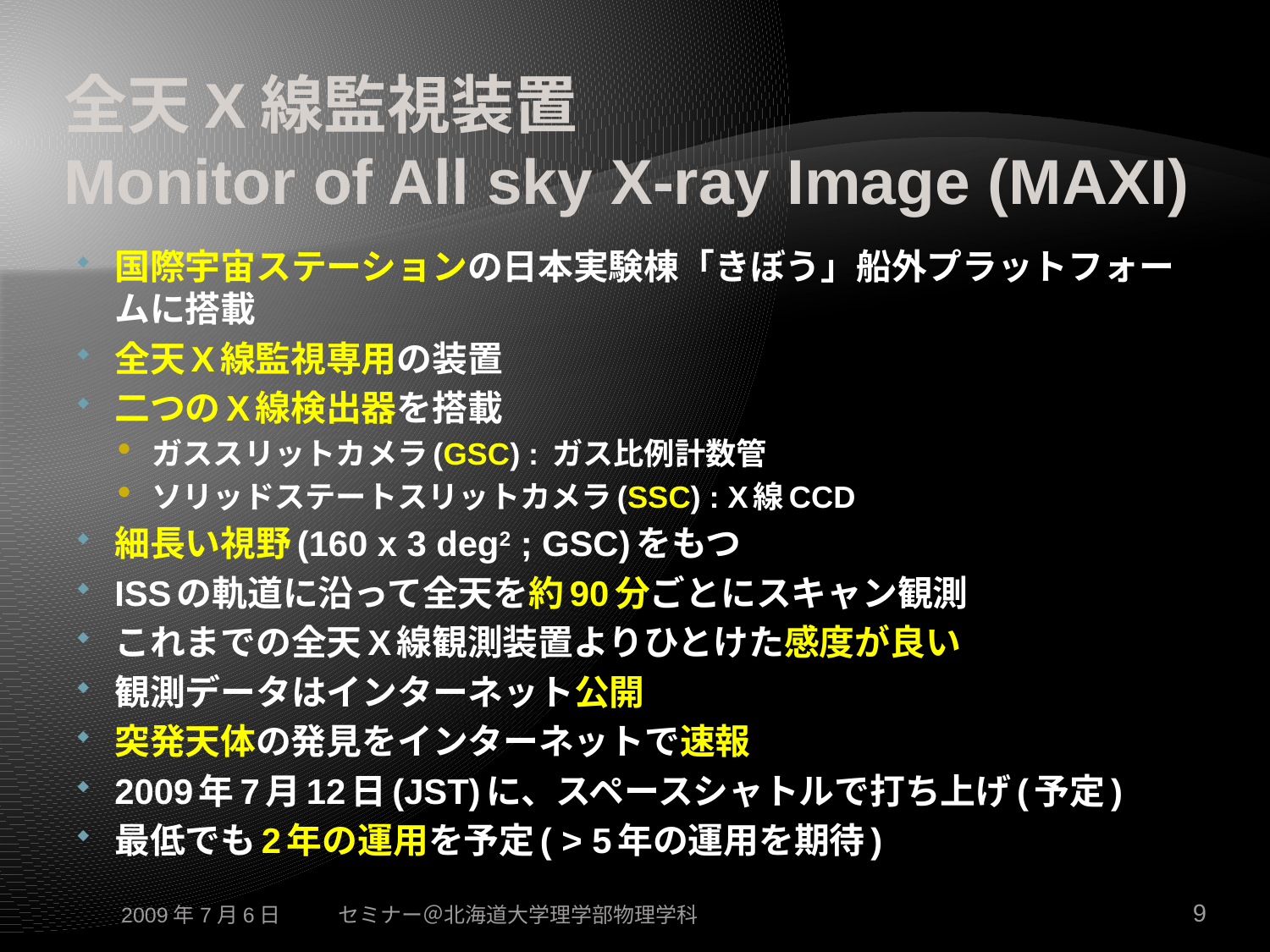

# 全天X線監視装置 Monitor of All sky X-ray Image (MAXI)
国際宇宙ステーションの日本実験棟「きぼう」船外プラットフォームに搭載
全天X線監視専用の装置
二つのX線検出器を搭載
ガススリットカメラ(GSC) : ガス比例計数管
ソリッドステートスリットカメラ(SSC) : X線CCD
細長い視野(160 x 3 deg2 ; GSC)をもつ
ISSの軌道に沿って全天を約90分ごとにスキャン観測
これまでの全天X線観測装置よりひとけた感度が良い
観測データはインターネット公開
突発天体の発見をインターネットで速報
2009年7月12日(JST)に、スペースシャトルで打ち上げ(予定)
最低でも2年の運用を予定( > 5年の運用を期待)
2009年7月6日
セミナー＠北海道大学理学部物理学科
9